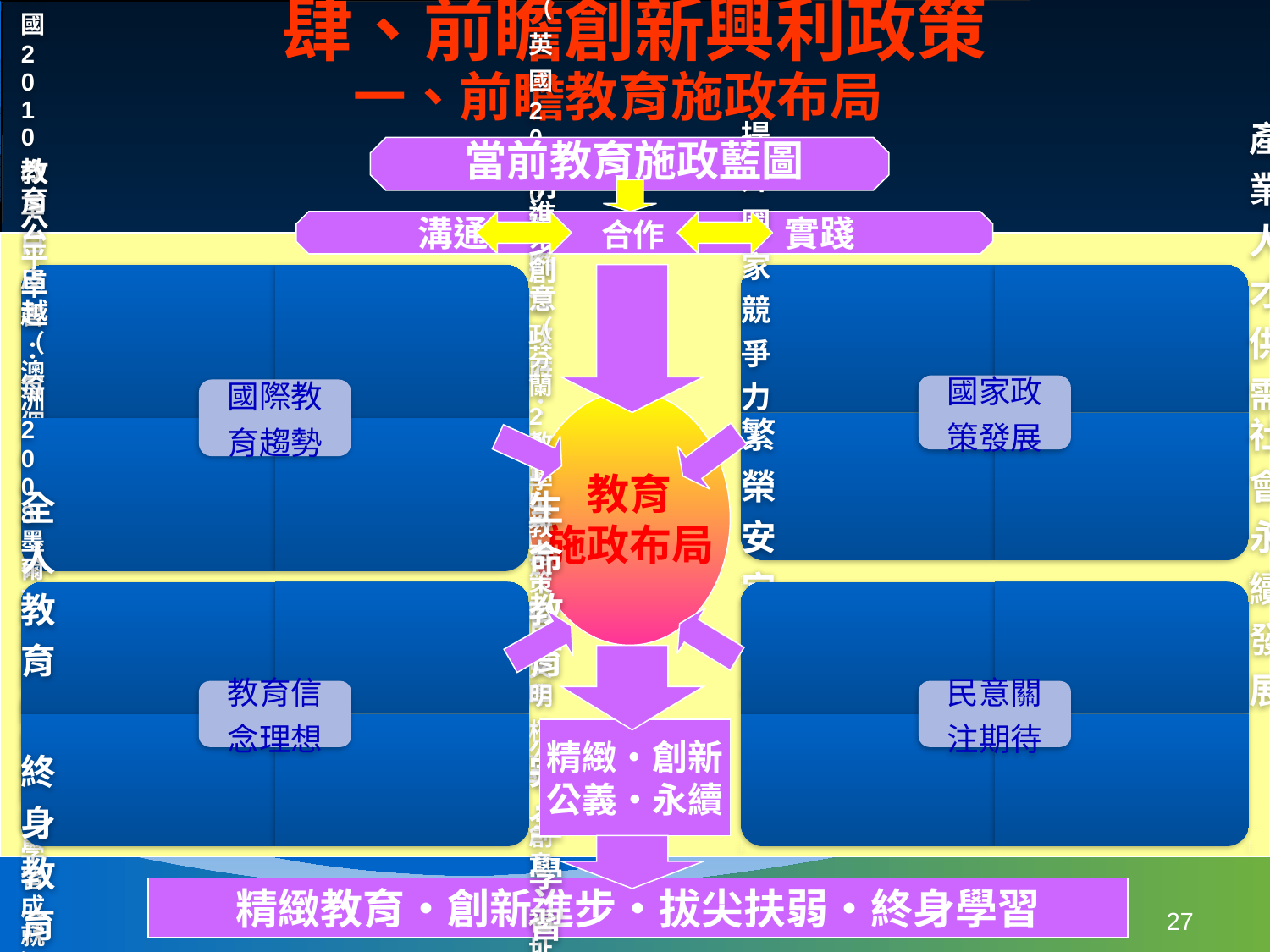

肆、前瞻創新興利政策
一、前瞻教育施政布局
    當前教育施政藍圖

   溝通              合作               實踐

國際教育趨勢

國家政策發展
產業人才供需
社會永續發展
教育
施政布局

教育信念理想
民意關注期待

精緻‧創新
公義‧永續

精緻教育‧創新進步‧拔尖扶弱‧終身學習
27